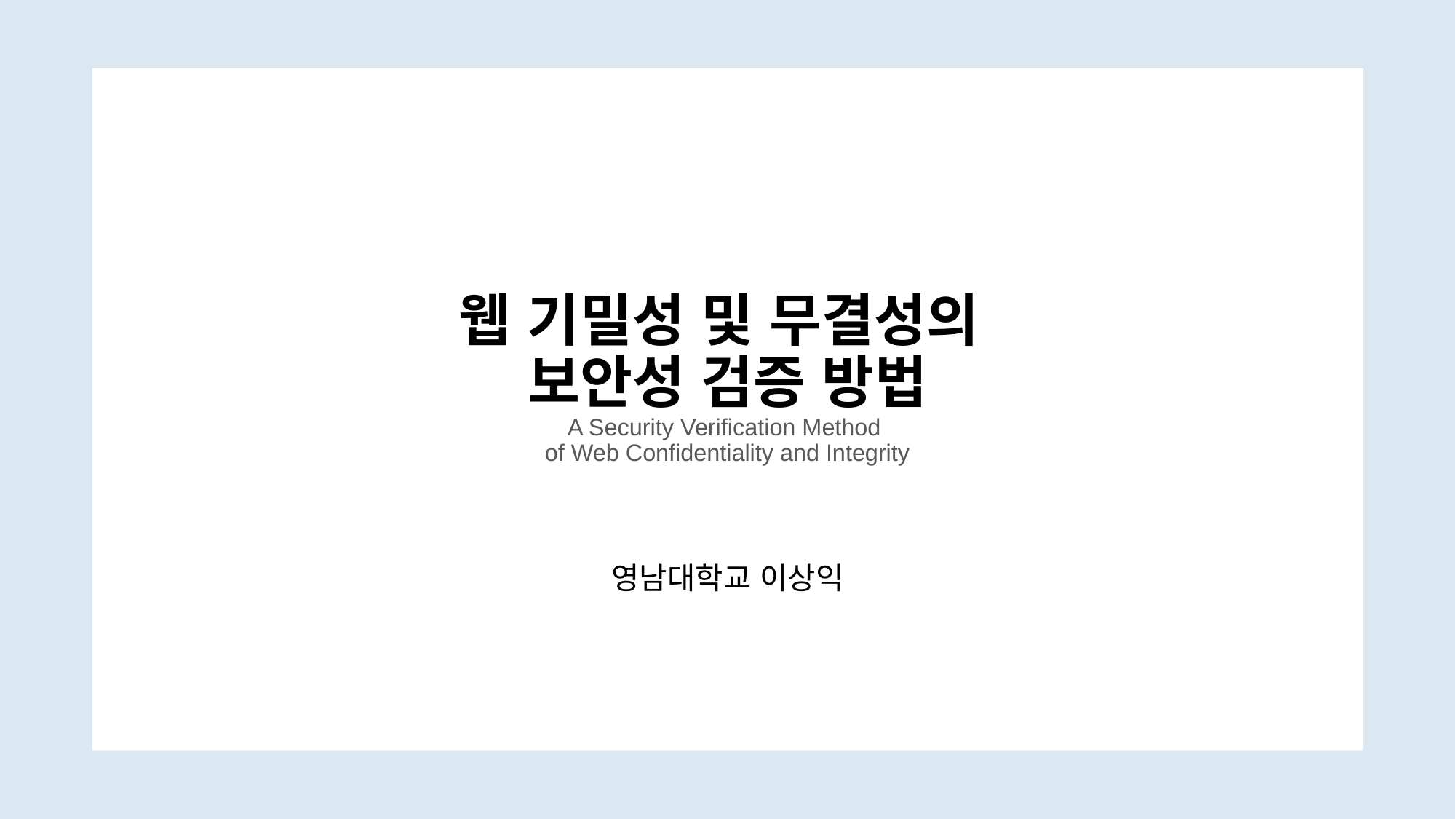

# 웹 기밀성 및 무결성의 보안성 검증 방법 A Security Verification Method of Web Confidentiality and Integrity
영남대학교 이상익